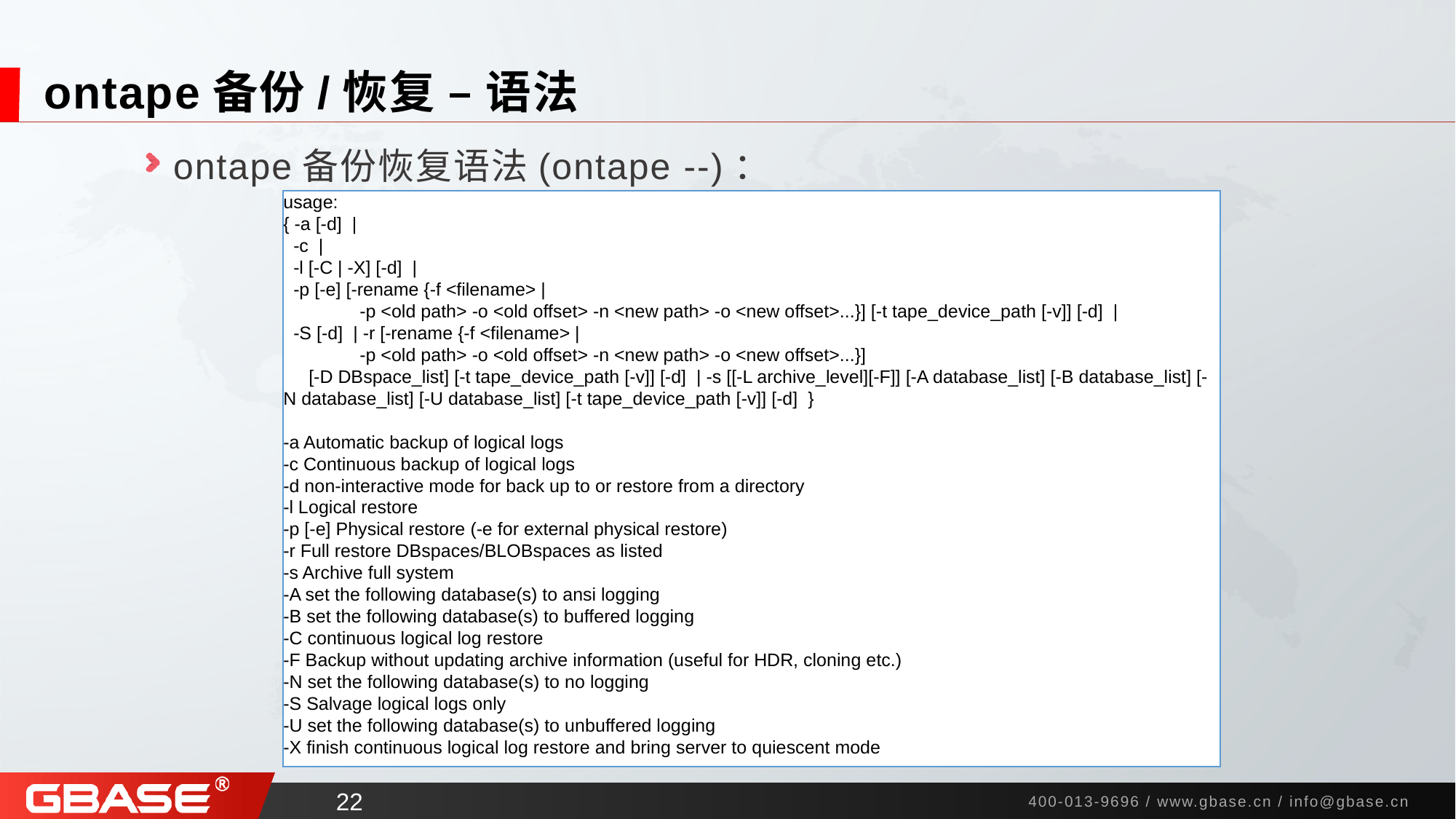

# ontape备份/恢复 – 语法
ontape备份恢复语法(ontape --)：

usage:
{ -a [-d]  |
  -c  |
  -l [-C | -X] [-d]  |
  -p [-e] [-rename {-f <filename> |
               -p <old path> -o <old offset> -n <new path> -o <new offset>...}] [-t tape_device_path [-v]] [-d]  |
  -S [-d]  | -r [-rename {-f <filename> |
               -p <old path> -o <old offset> -n <new path> -o <new offset>...}]
     [-D DBspace_list] [-t tape_device_path [-v]] [-d]  | -s [[-L archive_level][-F]] [-A database_list] [-B database_list] [-N database_list] [-U database_list] [-t tape_device_path [-v]] [-d]  }

-a Automatic backup of logical logs
-c Continuous backup of logical logs
-d non-interactive mode for back up to or restore from a directory
-l Logical restore
-p [-e] Physical restore (-e for external physical restore)
-r Full restore DBspaces/BLOBspaces as listed
-s Archive full system
-A set the following database(s) to ansi logging
-B set the following database(s) to buffered logging
-C continuous logical log restore
-F Backup without updating archive information (useful for HDR, cloning etc.)
-N set the following database(s) to no logging
-S Salvage logical logs only
-U set the following database(s) to unbuffered logging
-X finish continuous logical log restore and bring server to quiescent mode